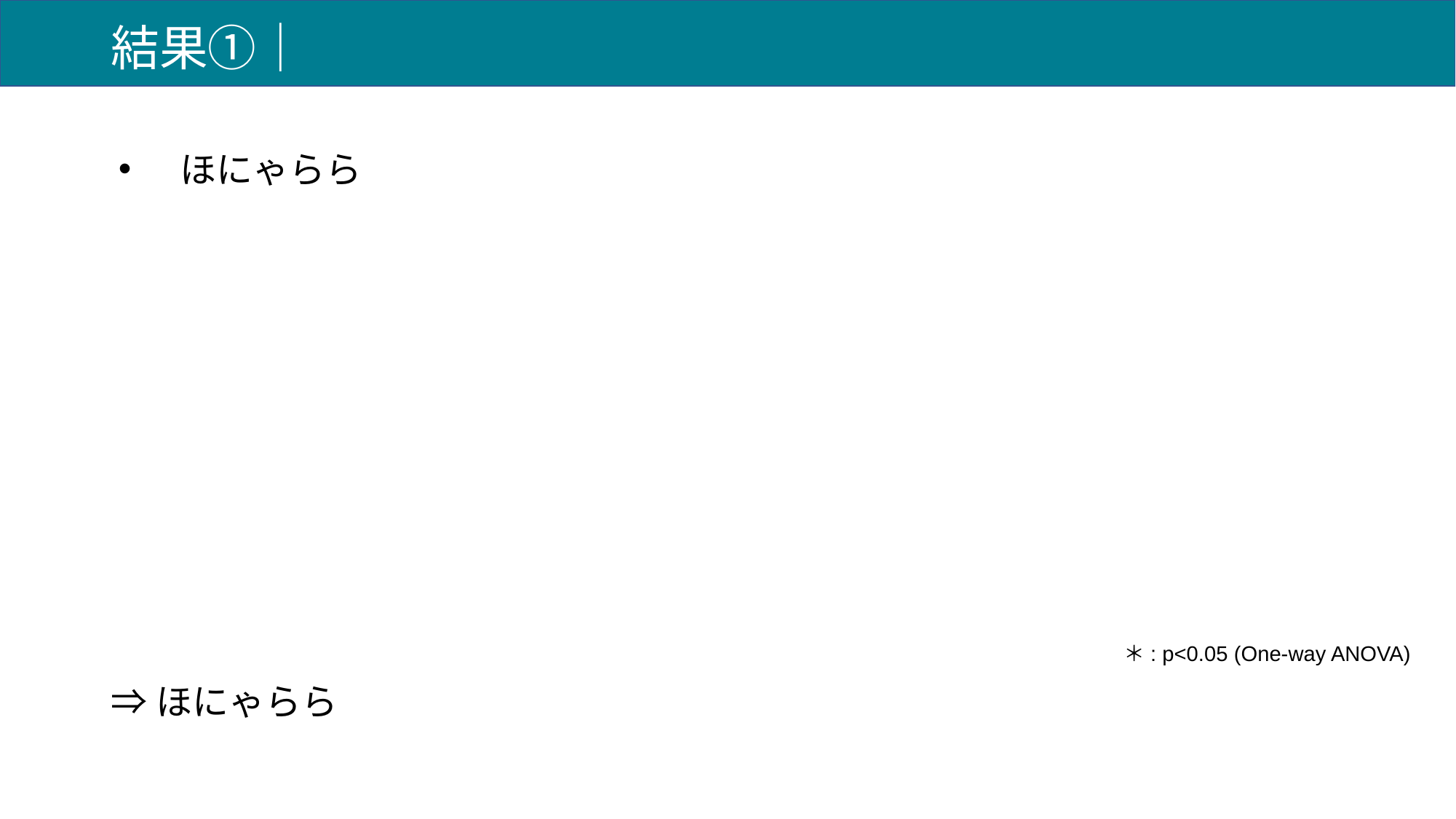

# 結果①｜
ほにゃらら

＊: p<0.05 (One-way ANOVA)
⇒ほにゃらら